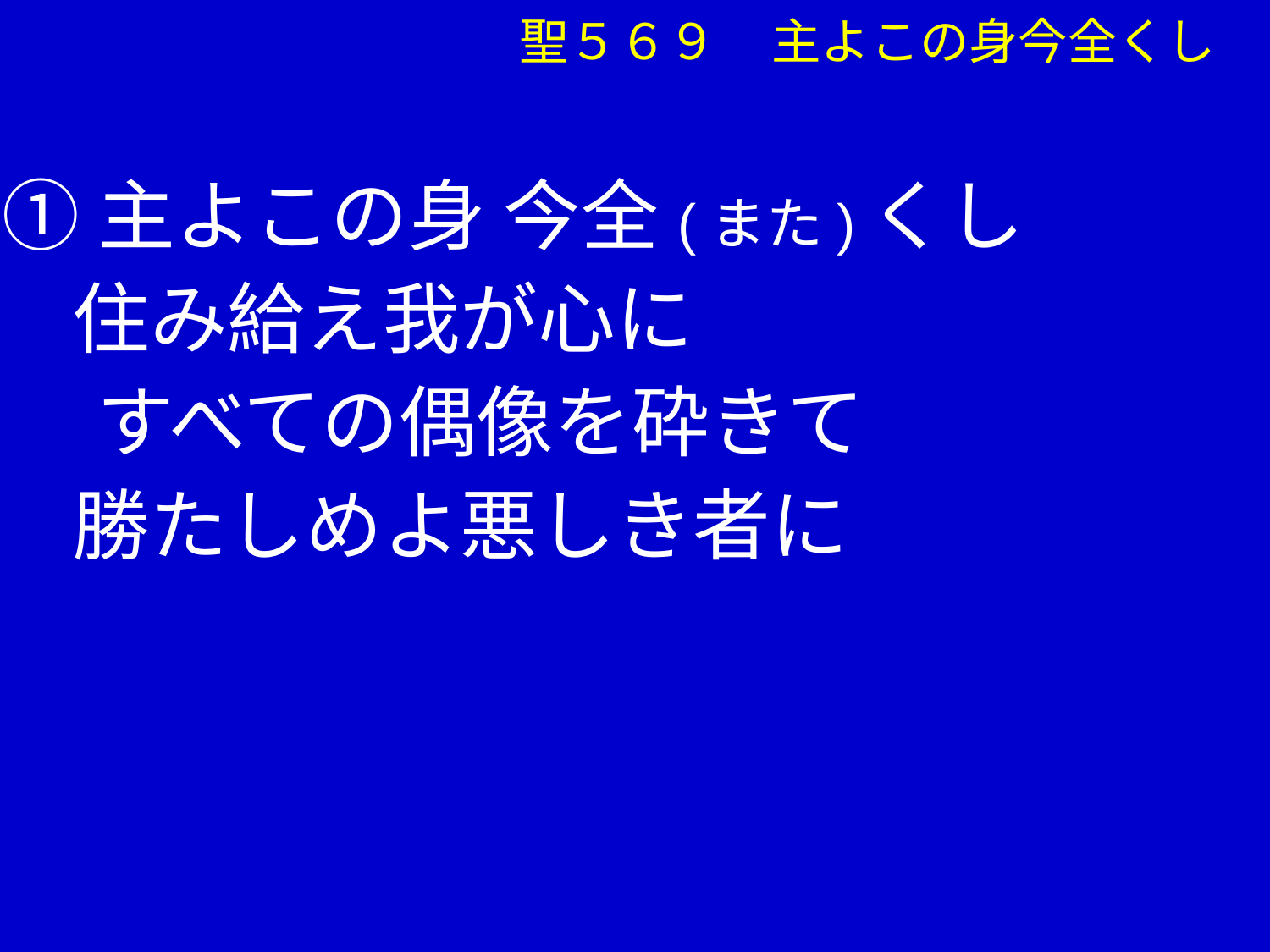

聖５６９     主よこの身今全くし
①主よこの身 今全(また)くし
   住み給え我が心に
　 すべての偶像を砕きて
   勝たしめよ悪しき者に